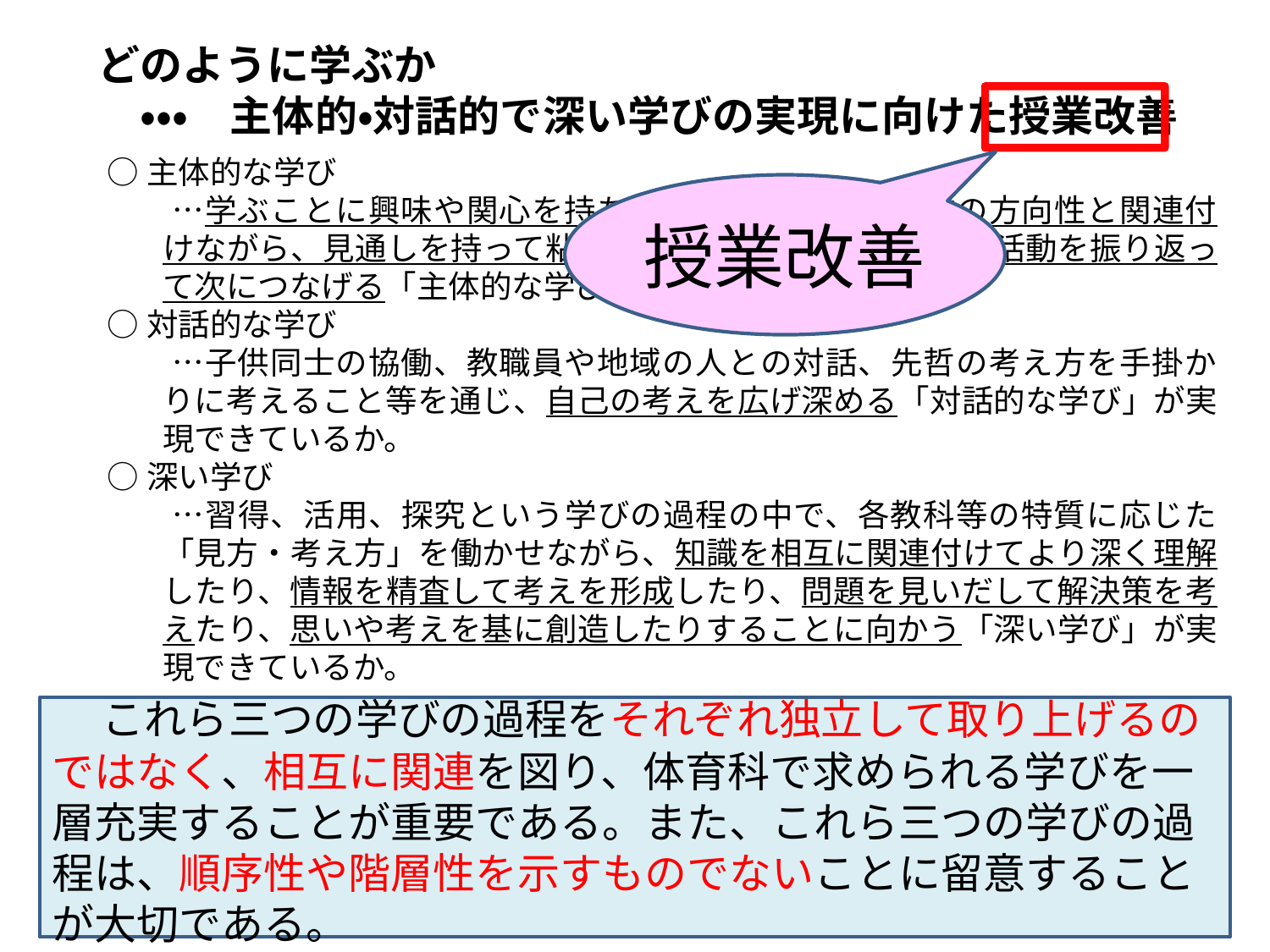

# どのように学ぶか　 　・・・　主体的・対話的で深い学びの実現に向けた授業改善

○主体的な学び
　　…学ぶことに興味や関心を持ち、自己のキャリア形成の方向性と関連付けながら、見通しを持って粘り強く取り組み、自己の学習活動を振り返って次につなげる「主体的な学び」が実現できているか。
○対話的な学び
　　…子供同士の協働、教職員や地域の人との対話、先哲の考え方を手掛かりに考えること等を通じ、自己の考えを広げ深める「対話的な学び」が実現できているか。
○深い学び
　　…習得、活用、探究という学びの過程の中で、各教科等の特質に応じた「見方・考え方」を働かせながら、知識を相互に関連付けてより深く理解したり、情報を精査して考えを形成したり、問題を見いだして解決策を考えたり、思いや考えを基に創造したりすることに向かう「深い学び」が実現できているか。
授業改善
　これら三つの学びの過程をそれぞれ独立して取り上げるのではなく、相互に関連を図り、体育科で求められる学びを一層充実することが重要である。また、これら三つの学びの過程は、順序性や階層性を示すものでないことに留意することが大切である。